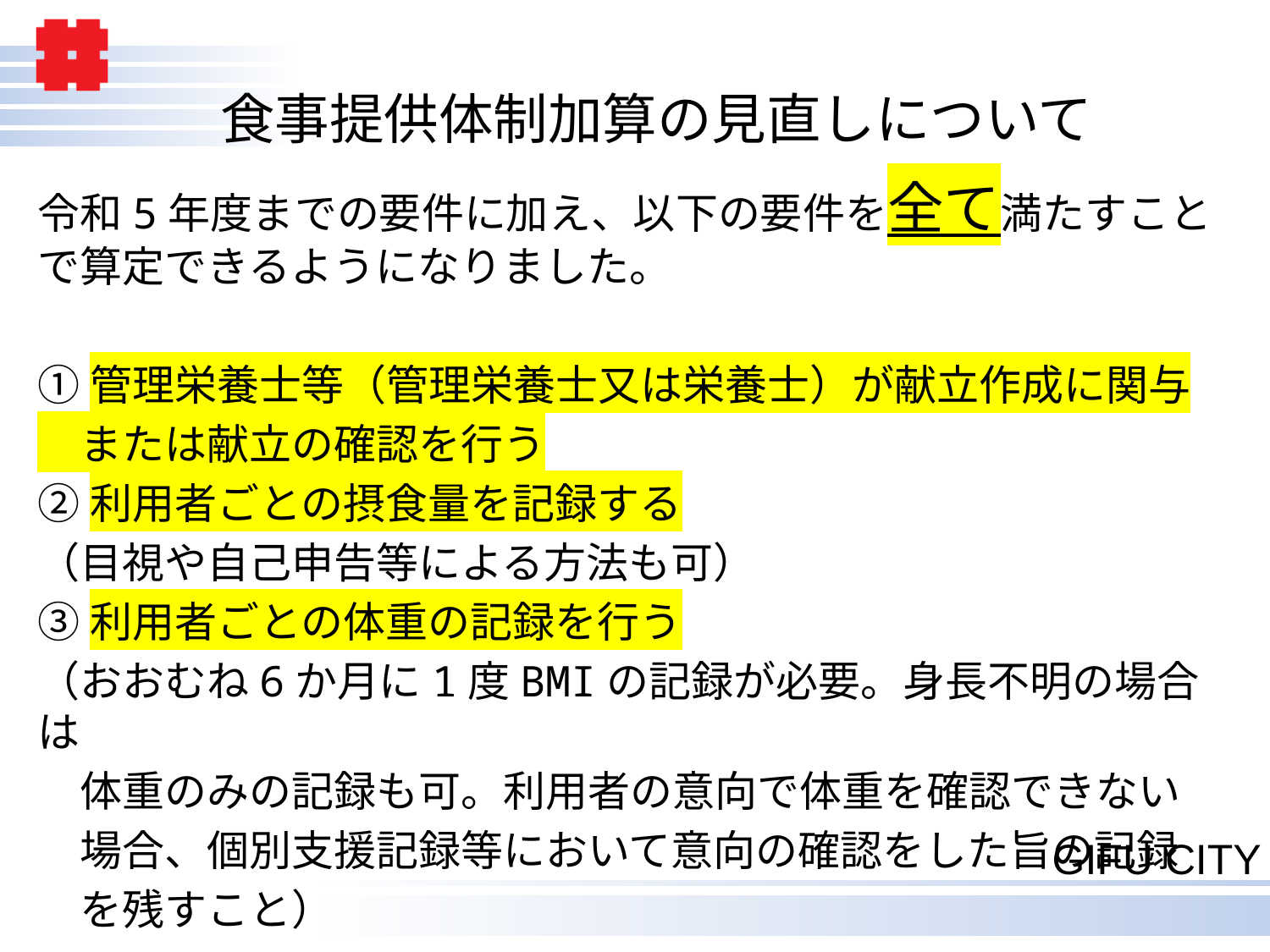

# 食事提供体制加算の見直しについて
令和5年度までの要件に加え、以下の要件を全て満たすことで算定できるようになりました。

①管理栄養士等（管理栄養士又は栄養士）が献立作成に関与
　または献立の確認を行う
②利用者ごとの摂食量を記録する
（目視や自己申告等による方法も可）
③利用者ごとの体重の記録を行う
（おおむね6か月に1度BMIの記録が必要。身長不明の場合は
　体重のみの記録も可。利用者の意向で体重を確認できない
　場合、個別支援記録等において意向の確認をした旨の記録
　を残すこと）